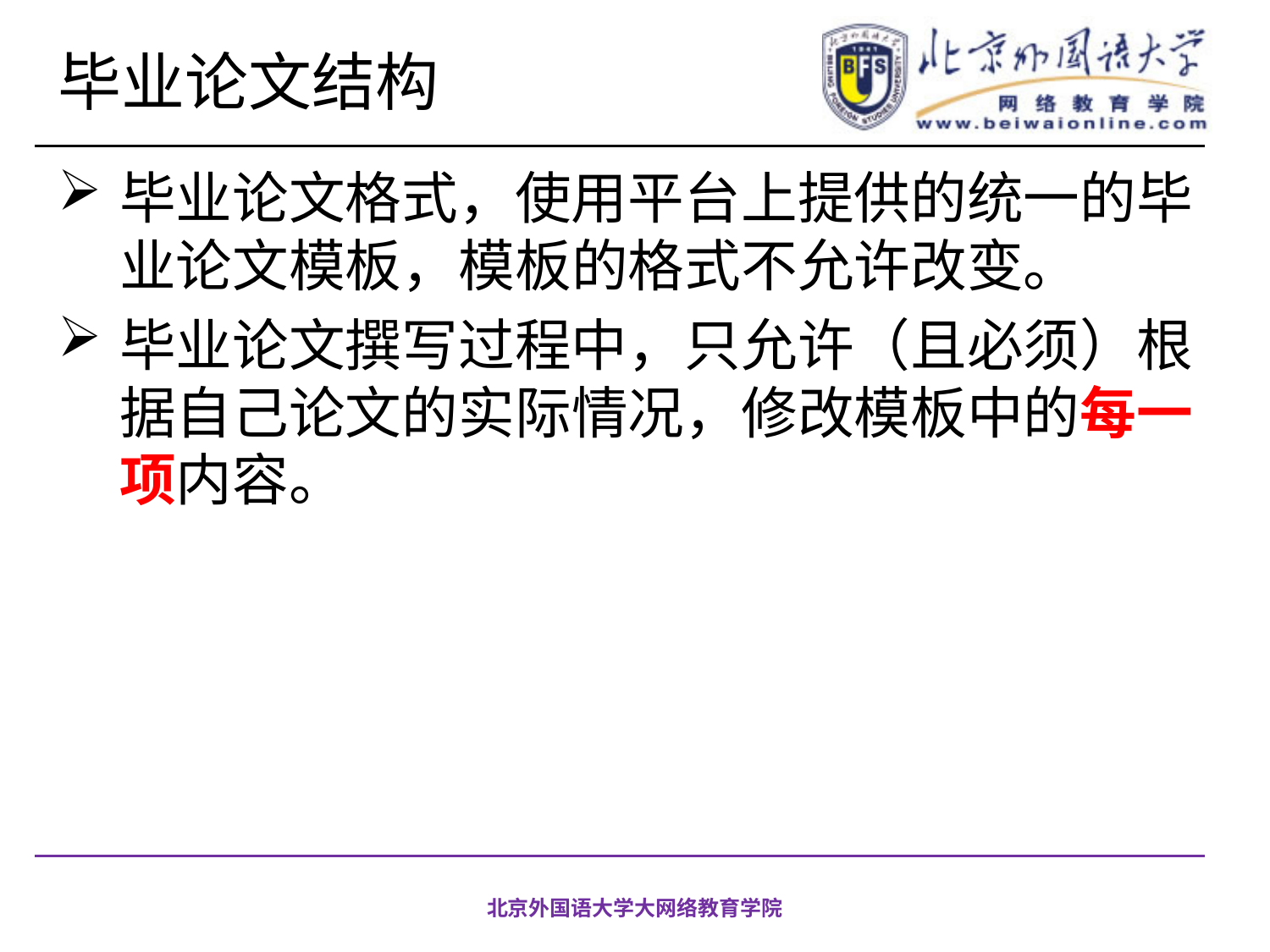

# 毕业论文结构
毕业论文格式，使用平台上提供的统一的毕业论文模板，模板的格式不允许改变。
毕业论文撰写过程中，只允许（且必须）根据自己论文的实际情况，修改模板中的每一项内容。

北京外国语大学大网络教育学院
44